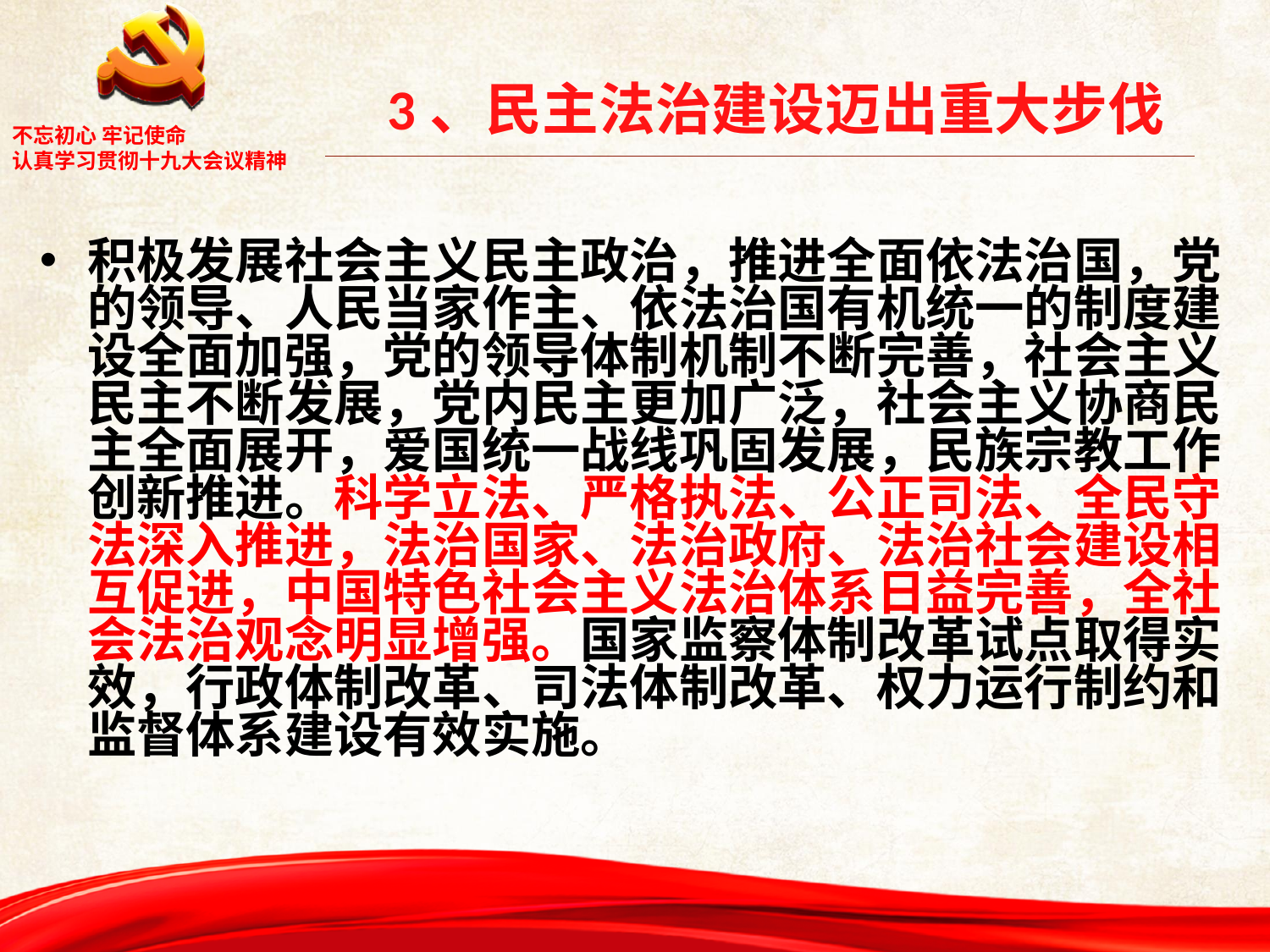

# 3、民主法治建设迈出重大步伐
积极发展社会主义民主政治，推进全面依法治国，党的领导、人民当家作主、依法治国有机统一的制度建设全面加强，党的领导体制机制不断完善，社会主义民主不断发展，党内民主更加广泛，社会主义协商民主全面展开，爱国统一战线巩固发展，民族宗教工作创新推进。科学立法、严格执法、公正司法、全民守法深入推进，法治国家、法治政府、法治社会建设相互促进，中国特色社会主义法治体系日益完善，全社会法治观念明显增强。国家监察体制改革试点取得实效，行政体制改革、司法体制改革、权力运行制约和监督体系建设有效实施。
12